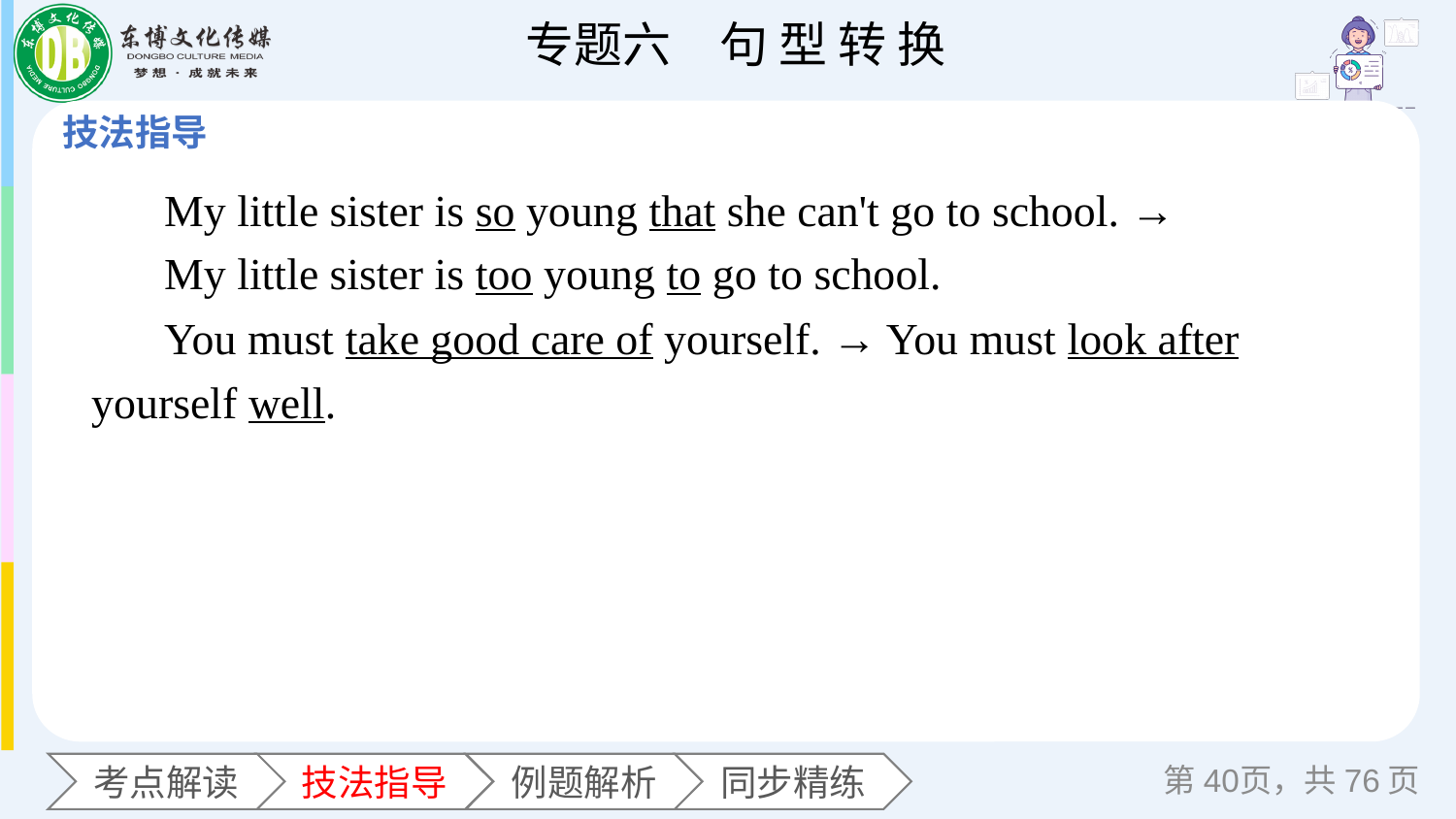

My little sister is so young that she can't go to school. →
My little sister is too young to go to school.
You must take good care of yourself. → You must look after yourself well.
第40页，共76页